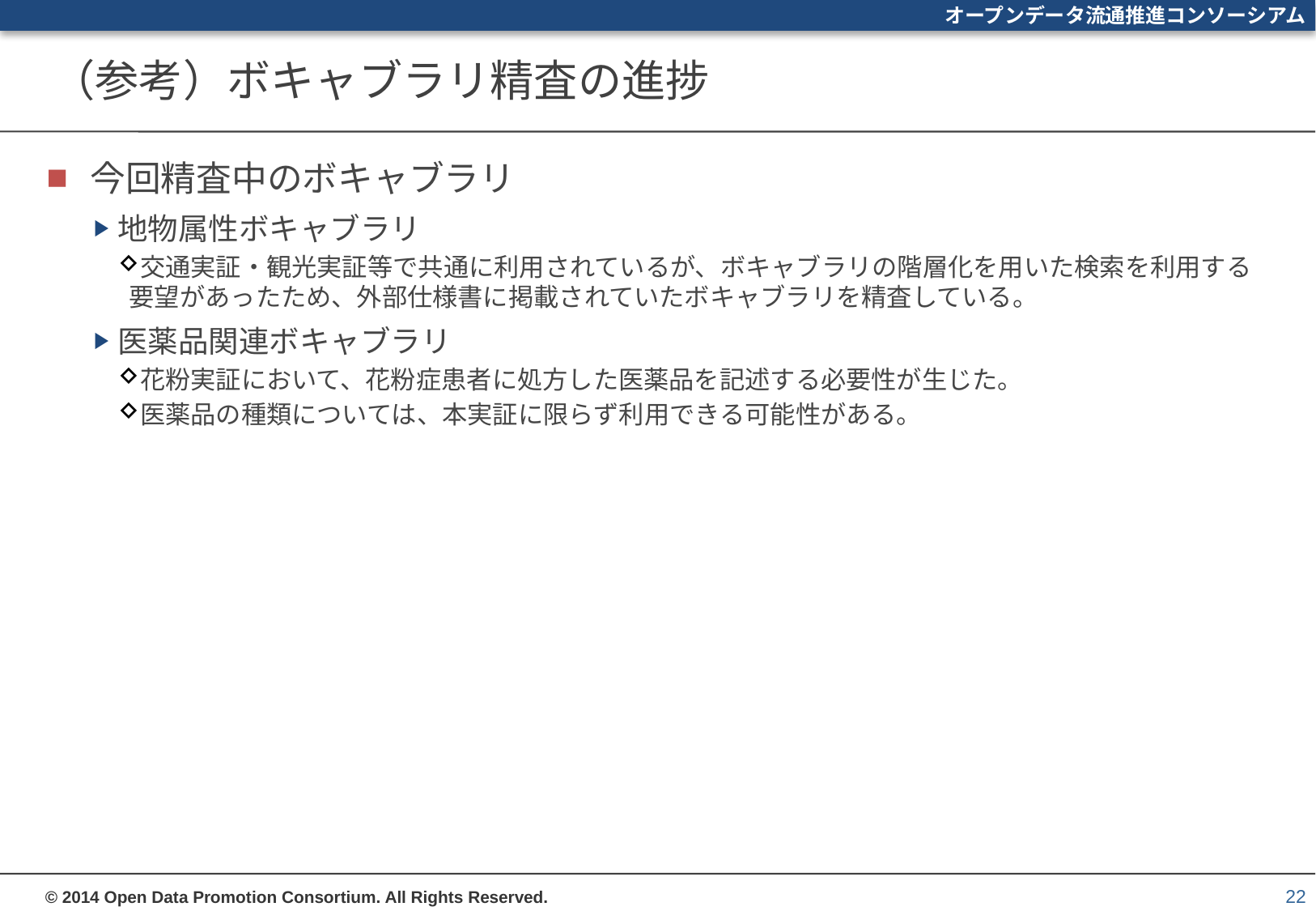

# （参考）ボキャブラリ精査の進捗
今回精査中のボキャブラリ
地物属性ボキャブラリ
交通実証・観光実証等で共通に利用されているが、ボキャブラリの階層化を用いた検索を利用する要望があったため、外部仕様書に掲載されていたボキャブラリを精査している。
医薬品関連ボキャブラリ
花粉実証において、花粉症患者に処方した医薬品を記述する必要性が生じた。
医薬品の種類については、本実証に限らず利用できる可能性がある。

22